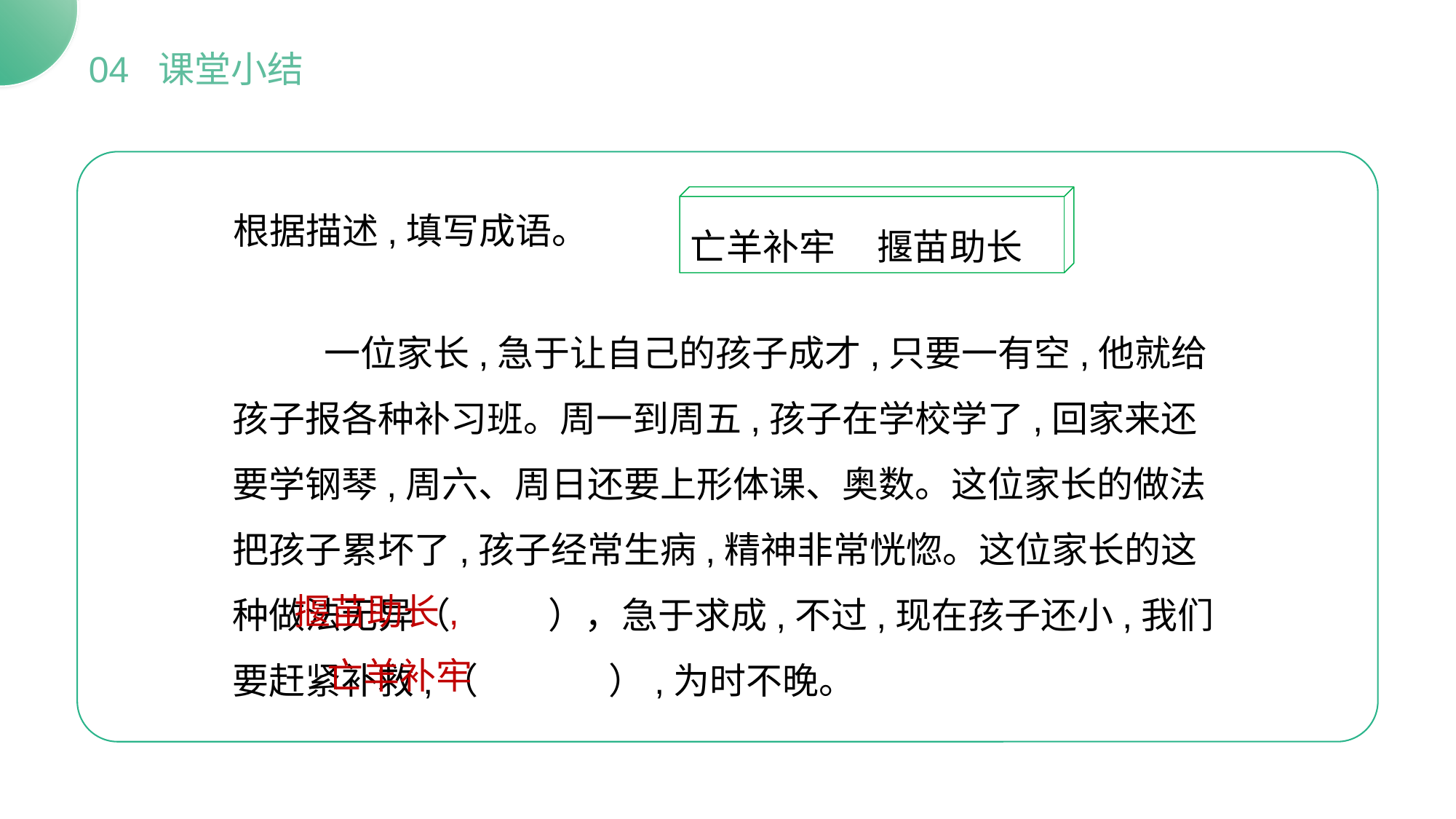

04  课堂小结
亡羊补牢     揠苗助长
根据描述,填写成语。
 一位家长,急于让自己的孩子成才,只要一有空,他就给孩子报各种补习班。周一到周五,孩子在学校学了,回家来还要学钢琴,周六、周日还要上形体课、奥数。这位家长的做法把孩子累坏了,孩子经常生病,精神非常恍惚。这位家长的这种做法无异（            ），急于求成,不过,现在孩子还小,我们要赶紧补救,（                ）,为时不晚。
揠苗助长,
亡羊补牢